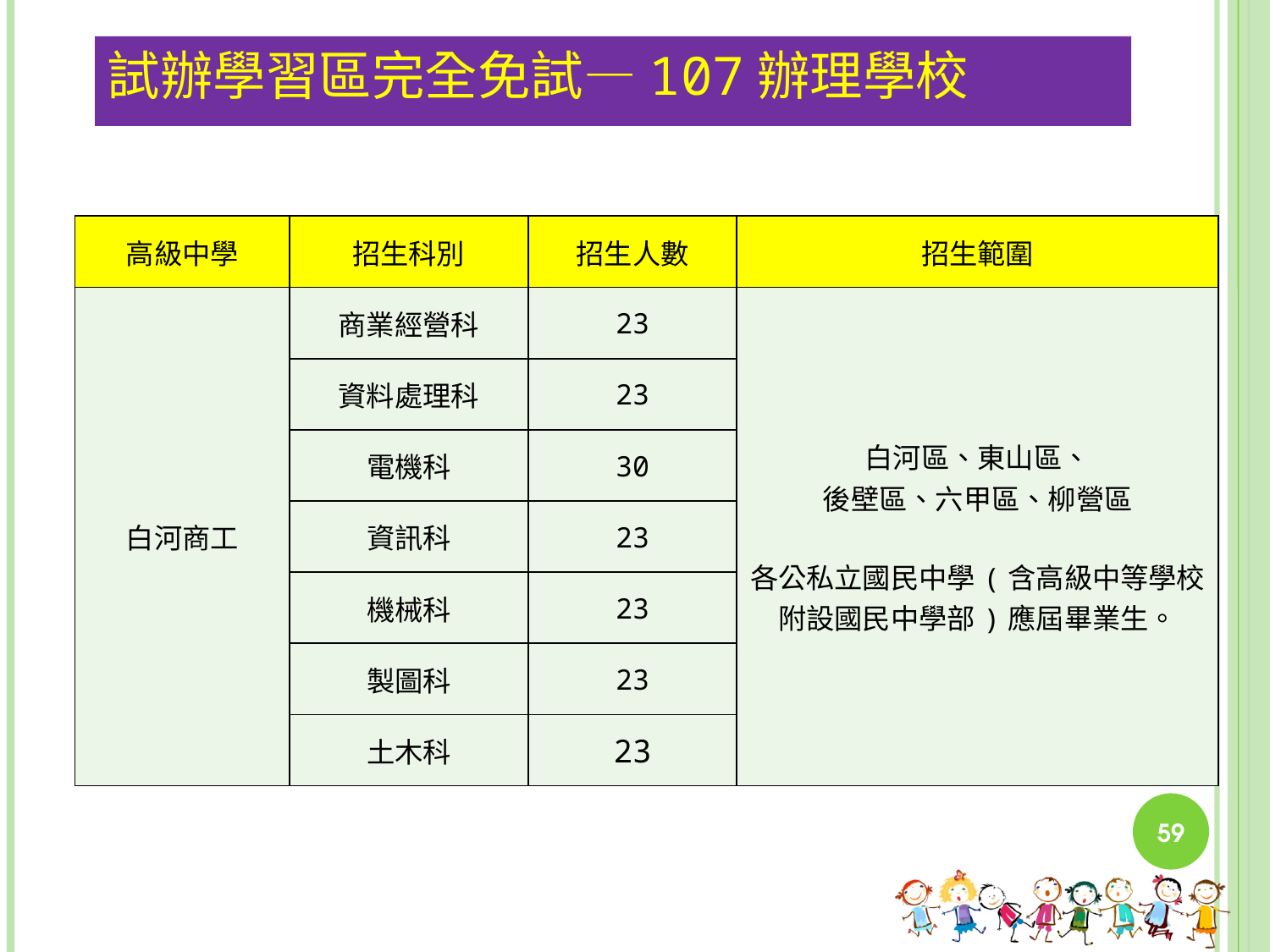

試辦學習區完全免試—107辦理學校
| 高級中學 | 招生科別 | 招生人數 | 招生範圍 |
| --- | --- | --- | --- |
| 白河商工 | 商業經營科 | 23 | 白河區、東山區、 後壁區、六甲區、柳營區 各公私立國民中學(含高級中等學校附設國民中學部)應屆畢業生。 |
|  | 資料處理科 | 23 |  |
|  | 電機科 | 30 |  |
|  | 資訊科 | 23 |  |
|  | 機械科 | 23 |  |
|  | 製圖科 | 23 |  |
|  | 土木科 | 23 |  |
59